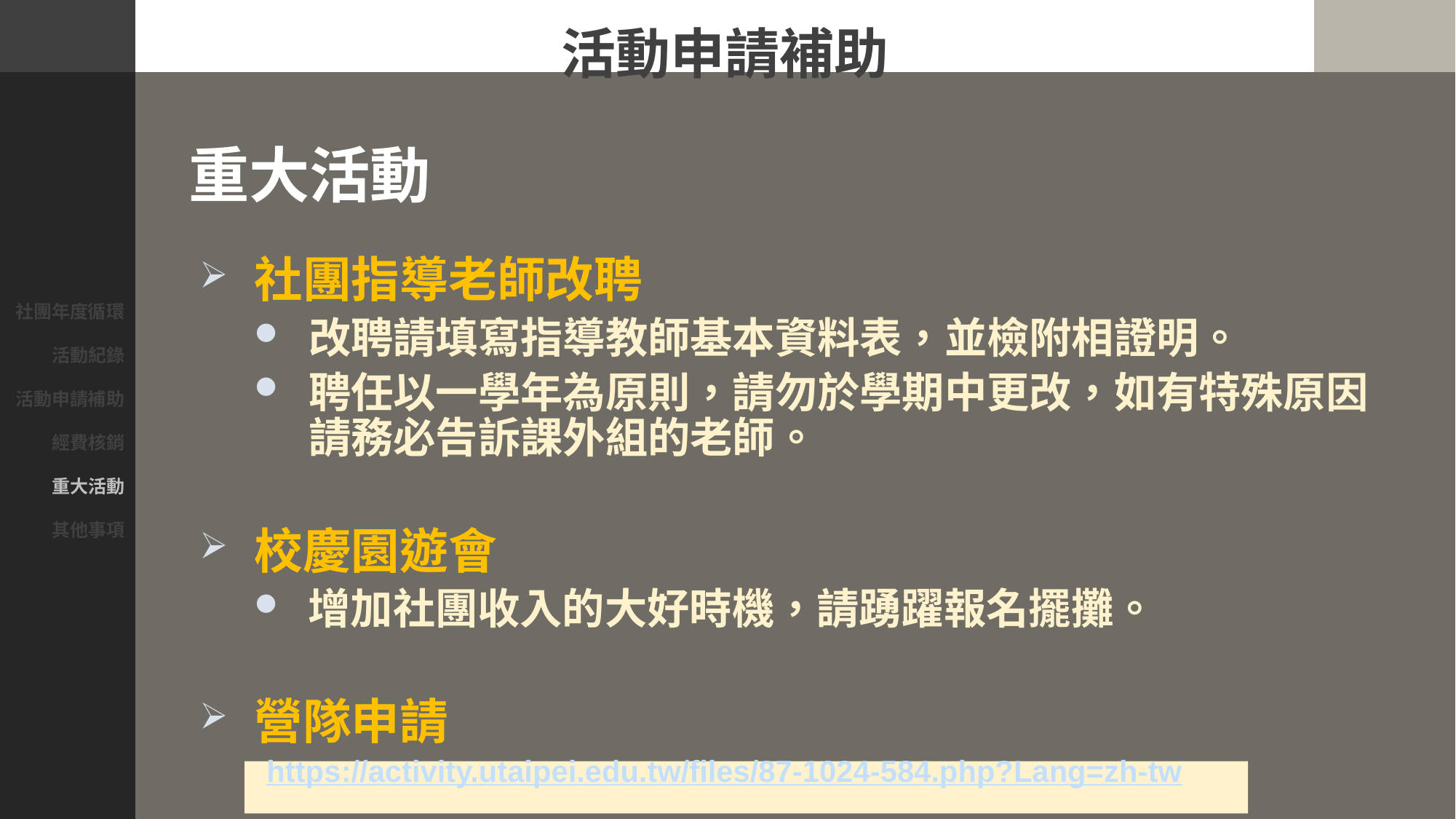

社團年度循環
活動紀錄
活動申請補助
經費核銷
重大活動
其他事項

活動申請補助

重大活動
社團指導老師改聘
改聘請填寫指導教師基本資料表，並檢附相證明。
聘任以一學年為原則，請勿於學期中更改，如有特殊原因請務必告訴課外組的老師。

校慶園遊會
 增加社團收入的大好時機，請踴躍報名擺攤。

營隊申請
        https://activity.utaipei.edu.tw/files/87-1024-584.php?Lang=zh-tw